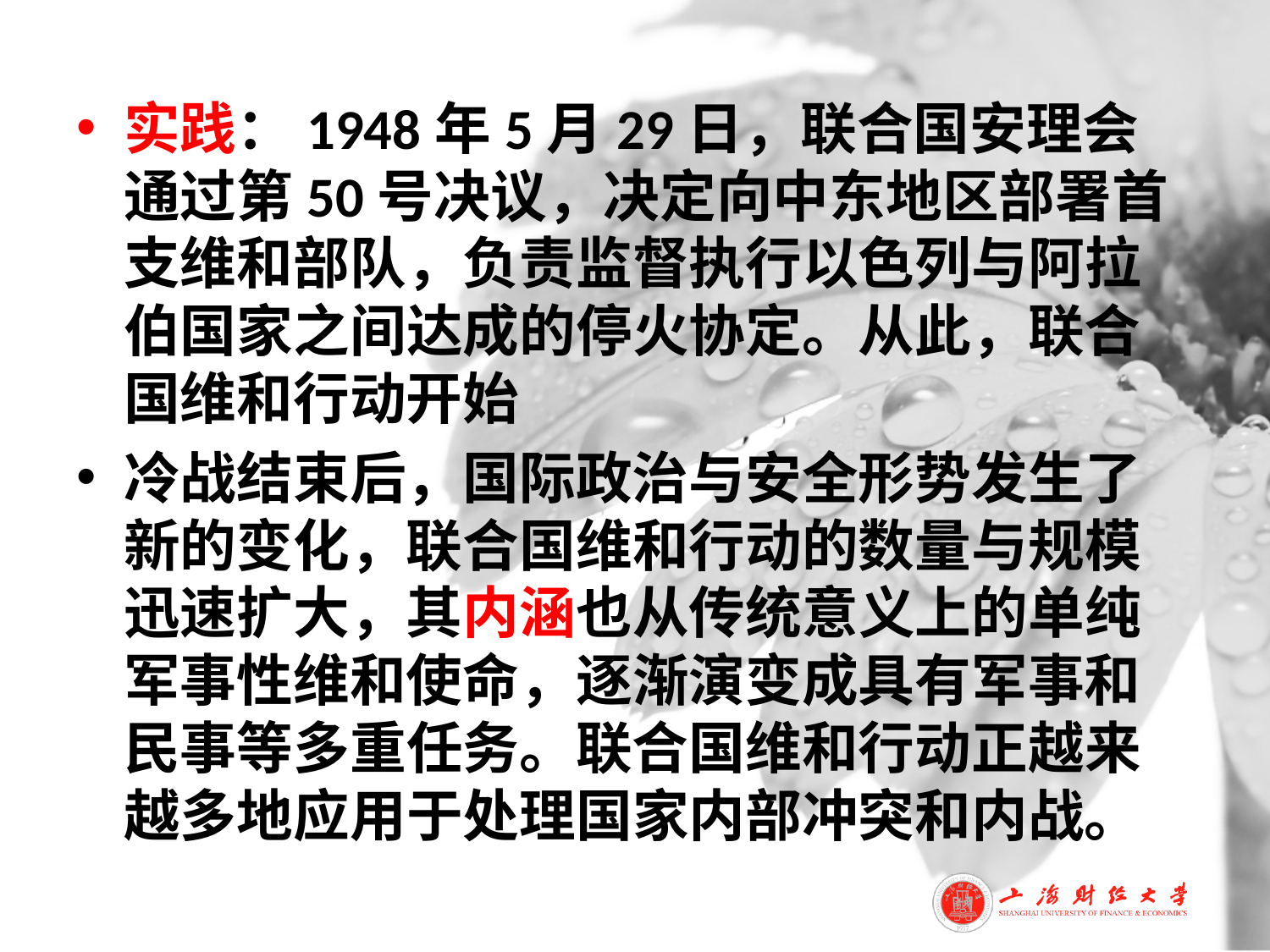

#
实践：1948年5月29日，联合国安理会通过第50号决议，决定向中东地区部署首支维和部队，负责监督执行以色列与阿拉伯国家之间达成的停火协定。从此，联合国维和行动开始
冷战结束后，国际政治与安全形势发生了新的变化，联合国维和行动的数量与规模迅速扩大，其内涵也从传统意义上的单纯军事性维和使命，逐渐演变成具有军事和民事等多重任务。联合国维和行动正越来越多地应用于处理国家内部冲突和内战。